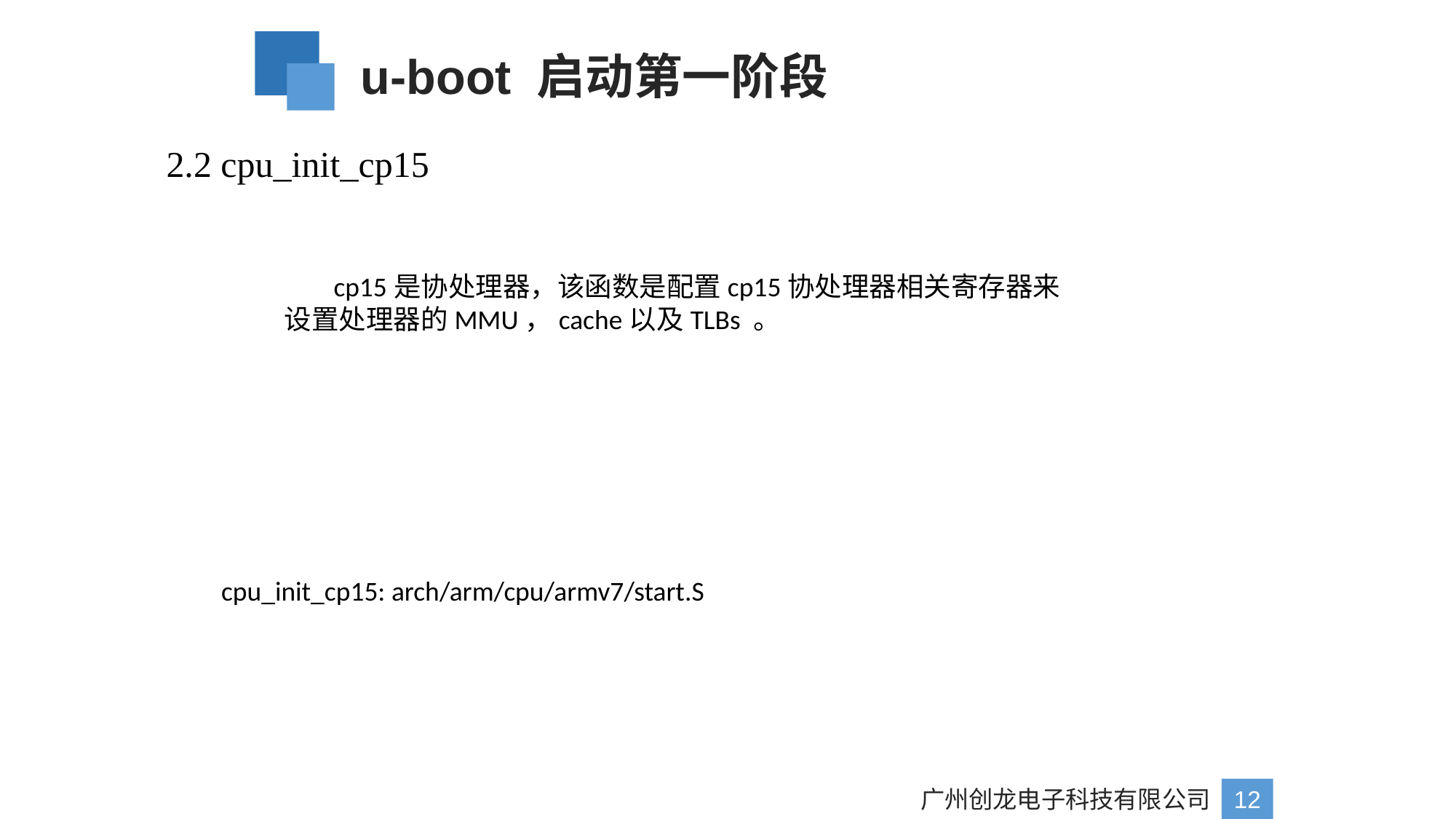

u-boot 启动第一阶段
2.2 cpu_init_cp15
        cp15是协处理器，该函数是配置cp15协处理器相关寄存器来设置处理器的MMU，cache以及TLBs 。
cpu_init_cp15: arch/arm/cpu/armv7/start.S
广州创龙电子科技有限公司
12